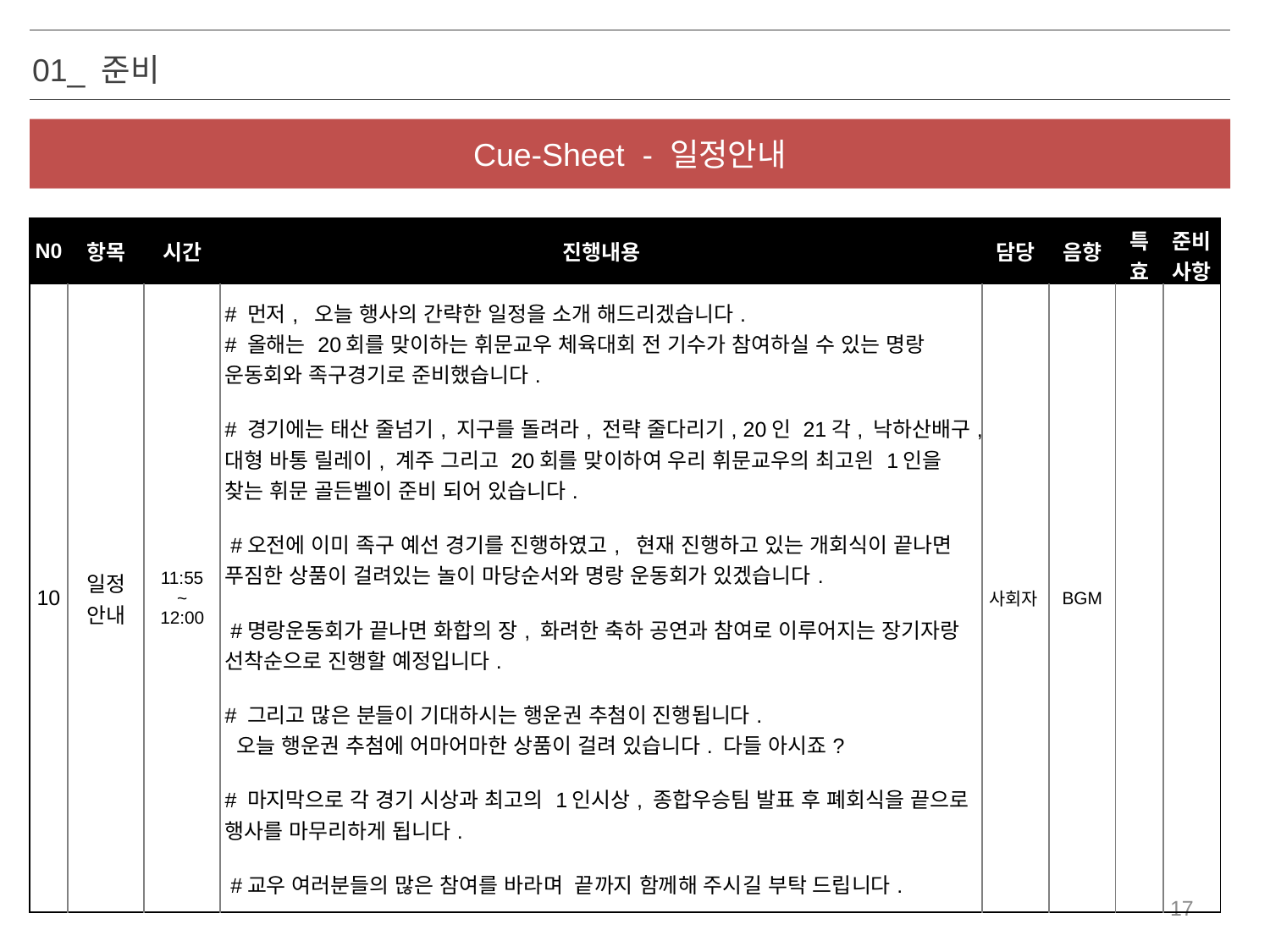

01_ 준비
Cue-Sheet  - 일정안내
| N0 | 항목 | 시간 | 진행내용 | 담당 | 음향 | 특효 | 준비 사항 |
| --- | --- | --- | --- | --- | --- | --- | --- |
| 10 | 일정 안내 | 11:55 ~ 12:00 | # 먼저, 오늘 행사의 간략한 일정을 소개 해드리겠습니다. # 올해는 20회를 맞이하는 휘문교우 체육대회 전 기수가 참여하실 수 있는 명랑 운동회와 족구경기로 준비했습니다. # 경기에는 태산 줄넘기, 지구를 돌려라, 전략 줄다리기, 20인 21각, 낙하산배구, 대형 바통 릴레이, 계주 그리고 20회를 맞이하여 우리 휘문교우의 최고읜 1인을 찾는 휘문 골든벨이 준비 되어 있습니다. #오전에 이미 족구 예선 경기를 진행하였고, 현재 진행하고 있는 개회식이 끝나면 푸짐한 상품이 걸려있는 놀이 마당순서와 명랑 운동회가 있겠습니다. #명랑운동회가 끝나면 화합의 장, 화려한 축하 공연과 참여로 이루어지는 장기자랑 선착순으로 진행할 예정입니다. # 그리고 많은 분들이 기대하시는 행운권 추첨이 진행됩니다. 오늘 행운권 추첨에 어마어마한 상품이 걸려 있습니다. 다들 아시죠? # 마지막으로 각 경기 시상과 최고의 1인시상, 종합우승팀 발표 후 폐회식을 끝으로 행사를 마무리하게 됩니다. #교우 여러분들의 많은 참여를 바라며 끝까지 함께해 주시길 부탁 드립니다. | 사회자 | BGM |  |  |
17